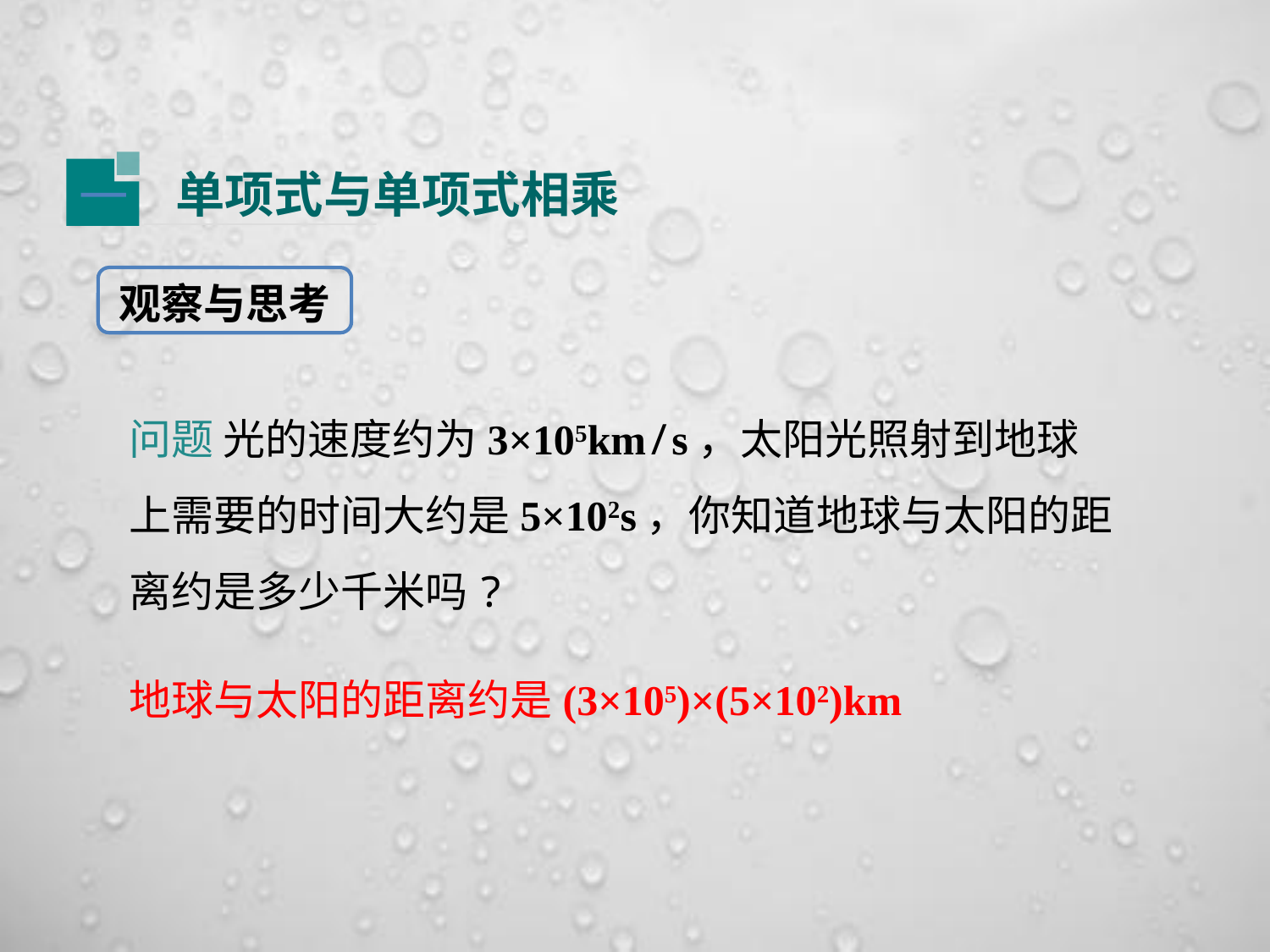

单项式与单项式相乘
一

观察与思考
问题 光的速度约为3×105km/s，太阳光照射到地球上需要的时间大约是5×102s，你知道地球与太阳的距离约是多少千米吗?
地球与太阳的距离约是(3×105)×(5×102)km